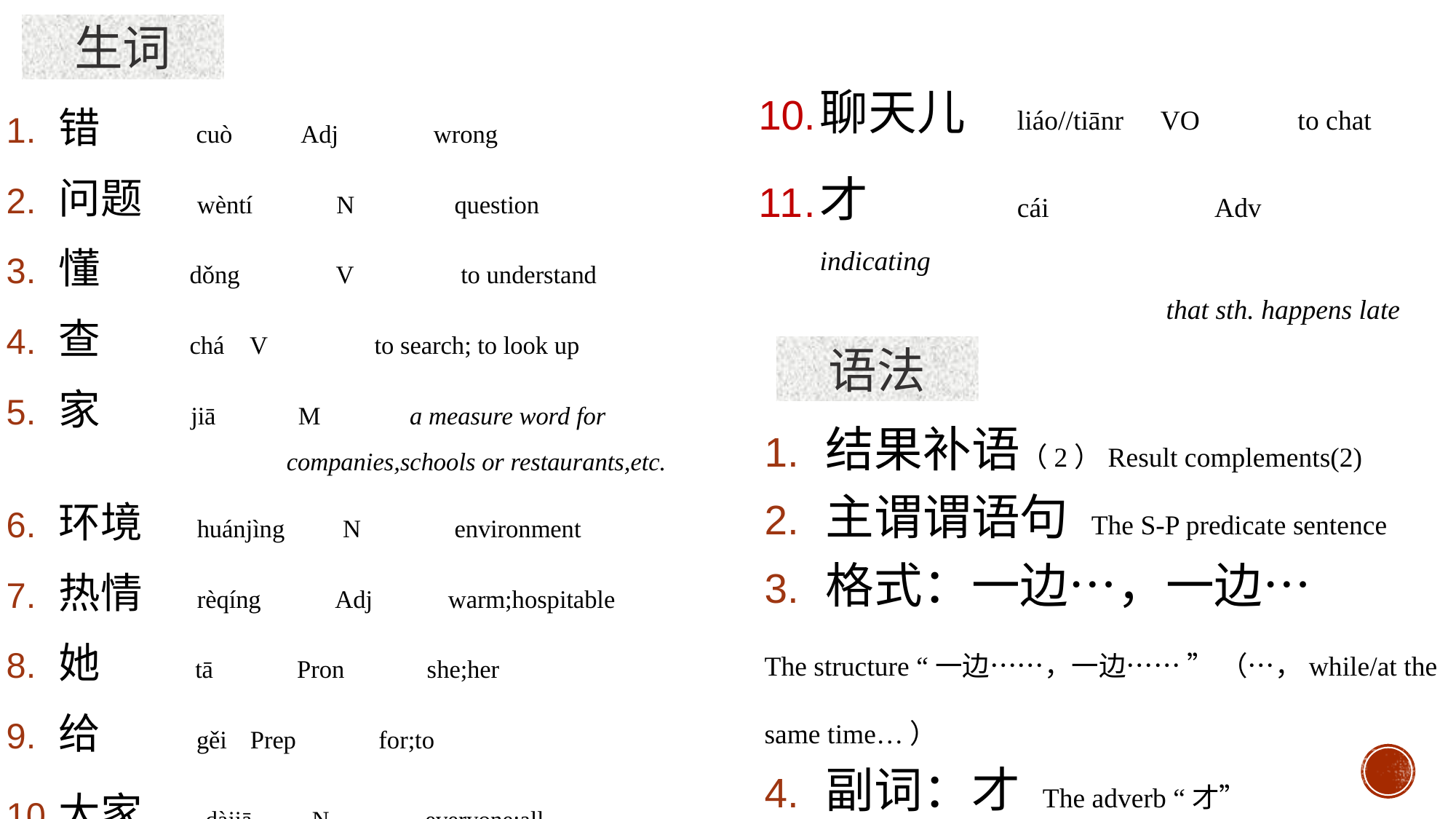

生词
聊天儿     liáo//tiānr	  VO	      to chat
才                       cái	          Adv	indicating
                                                           that sth. happens late
错          cuò           Adj               wrong
问题       wèntí	   N	        question
懂            dǒng	   V	         to understand
查            chá	   V	         to search; to look up
家                jiā             M              a measure word for
                                            companies,schools or restaurants,etc.
环境       huánjìng	    N	        environment
热情       rèqíng	   Adj	       warm;hospitable
她              tā          Pron             she;her
给             gěi	   Prep             for;to
大家     dàjiā          N                everyone;all

语法
结果补语（2）Result complements(2)
主谓谓语句 The S-P predicate sentence
格式：一边…，一边…
The structure “一边……，一边…… ” （…，while/at the same time…）
副词：才 The adverb “才”